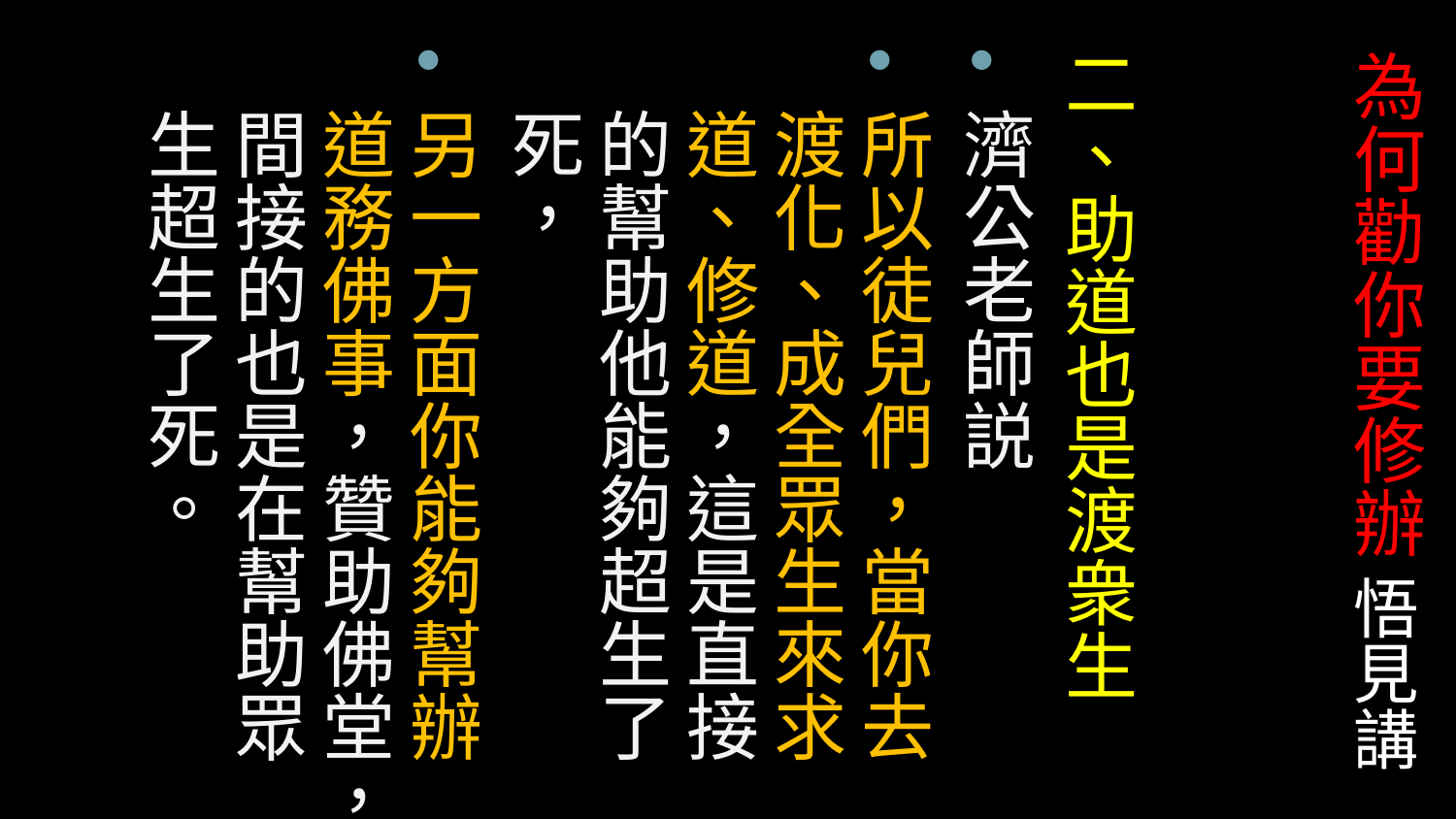

二、助道也是渡衆生
濟公老師説
所以徒兒們，當你去渡化、成全眾生來求道、修道，這是直接的幫助他能夠超生了死，
另一方面你能夠幫辦道務佛事，贊助佛堂，間接的也是在幫助眾生超生了死。

# 為何勸你要修辦 悟見講